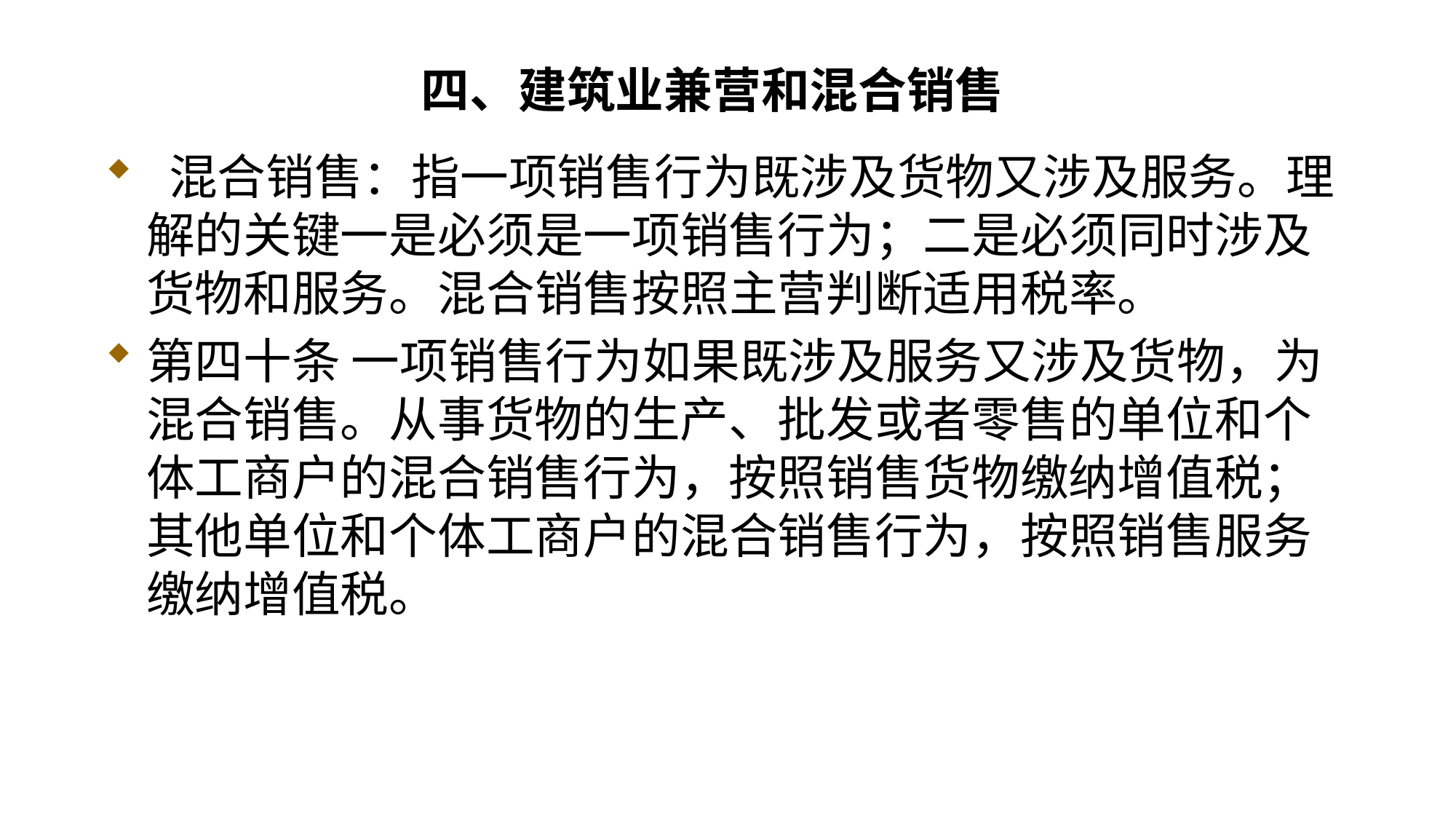

# 四、建筑业兼营和混合销售
 混合销售：指一项销售行为既涉及货物又涉及服务。理解的关键一是必须是一项销售行为；二是必须同时涉及货物和服务。混合销售按照主营判断适用税率。
第四十条 一项销售行为如果既涉及服务又涉及货物，为混合销售。从事货物的生产、批发或者零售的单位和个体工商户的混合销售行为，按照销售货物缴纳增值税；其他单位和个体工商户的混合销售行为，按照销售服务缴纳增值税。